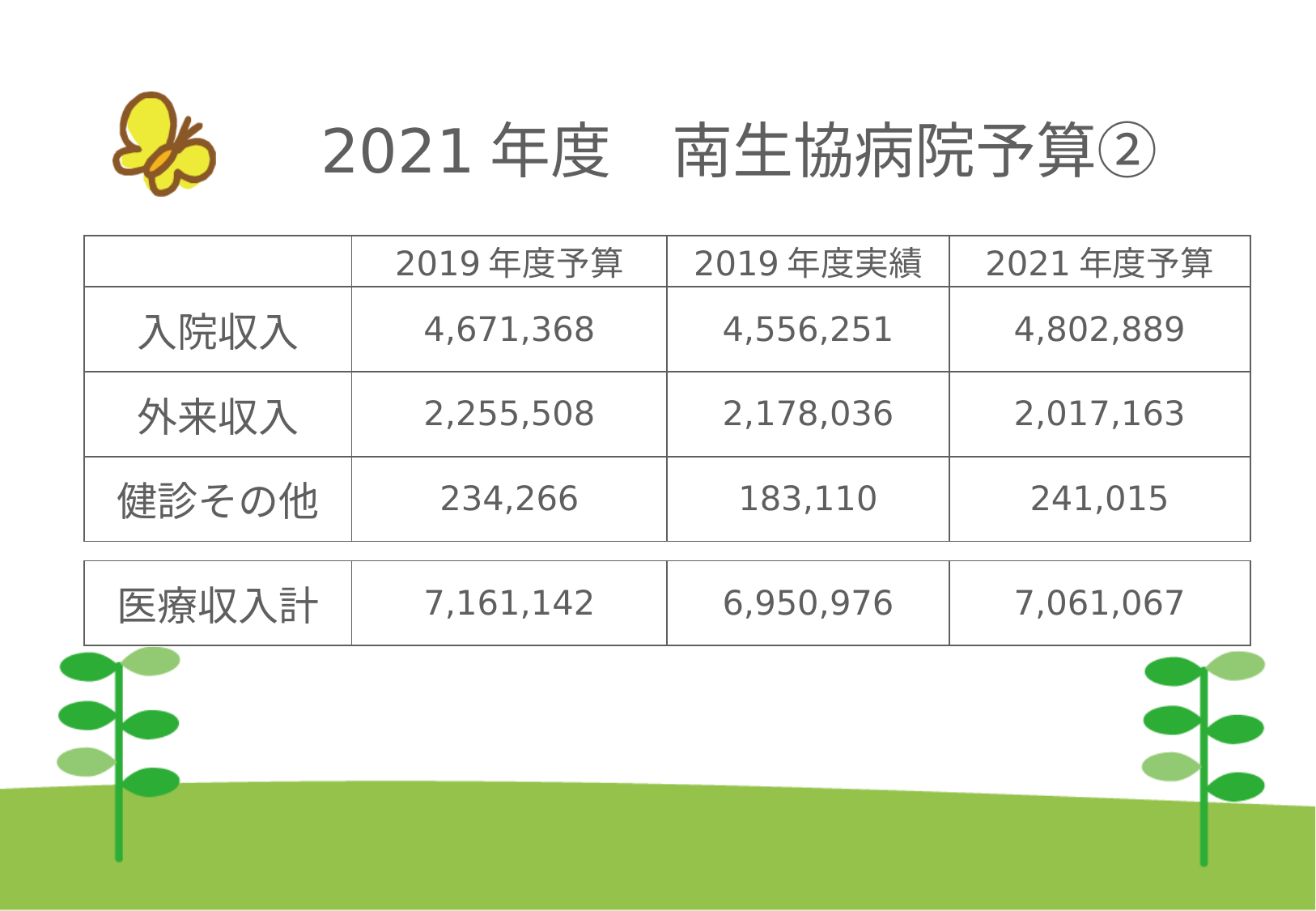

# 2021年度　南生協病院予算②

|  | 2019年度予算 | 2019年度実績 | 2021年度予算 |
| --- | --- | --- | --- |
| 入院収入 | 4,671,368 | 4,556,251 | 4,802,889 |
| 外来収入 | 2,255,508 | 2,178,036 | 2,017,163 |
| 健診その他 | 234,266 | 183,110 | 241,015 |
| 医療収入計 | 7,161,142 | 6,950,976 | 7,061,067 |
| --- | --- | --- | --- |